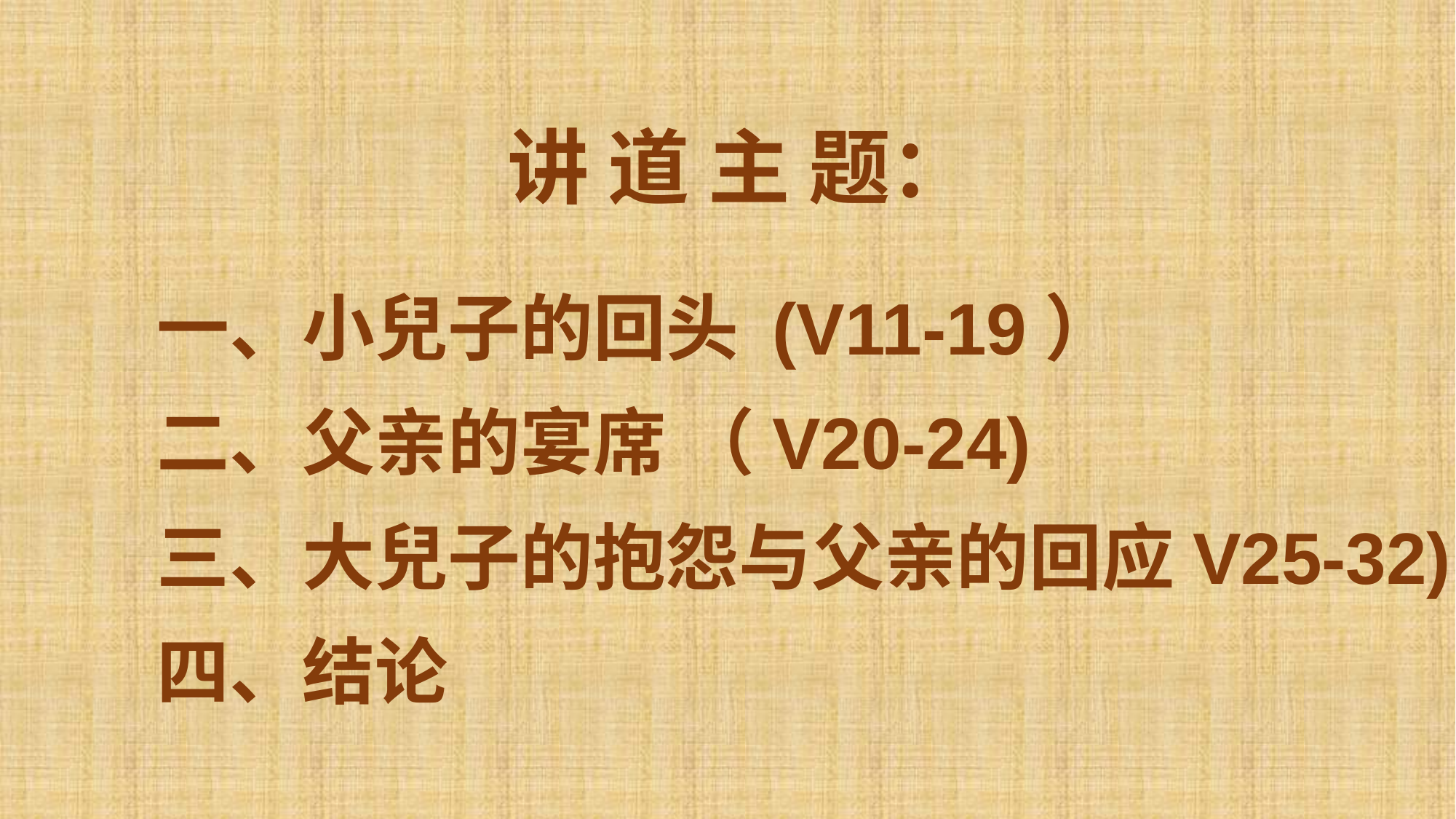

讲 道 主 题：
一、小兒子的回头 (V11-19）
二、父亲的宴席 （V20-24)
三、大兒子的抱怨与父亲的回应V25-32)
四、结论